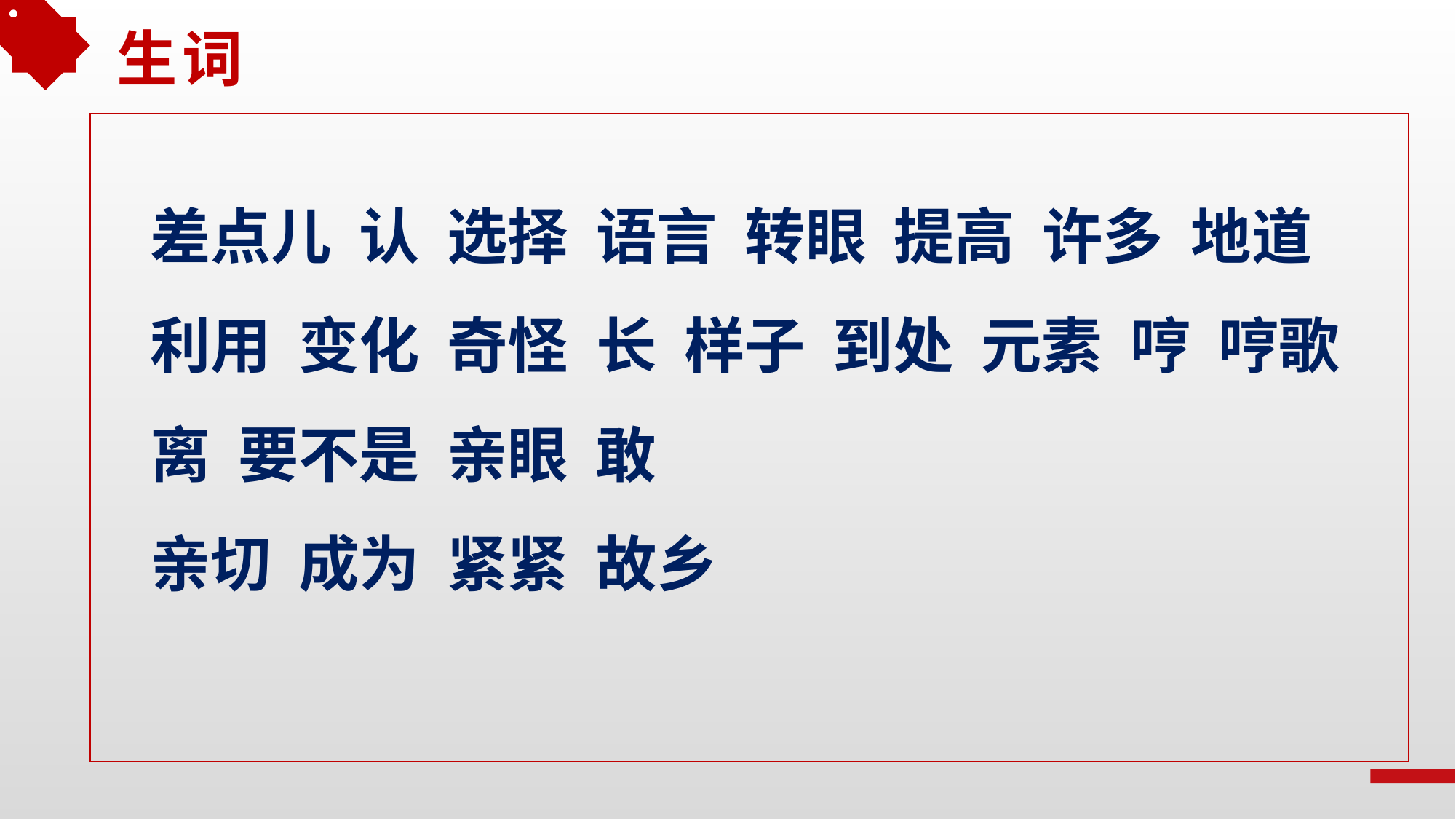

生词

差点儿  认  选择  语言  转眼  提高  许多  地道  利用  变化  奇怪  长  样子  到处  元素  哼  哼歌  离  要不是  亲眼  敢
亲切  成为  紧紧  故乡